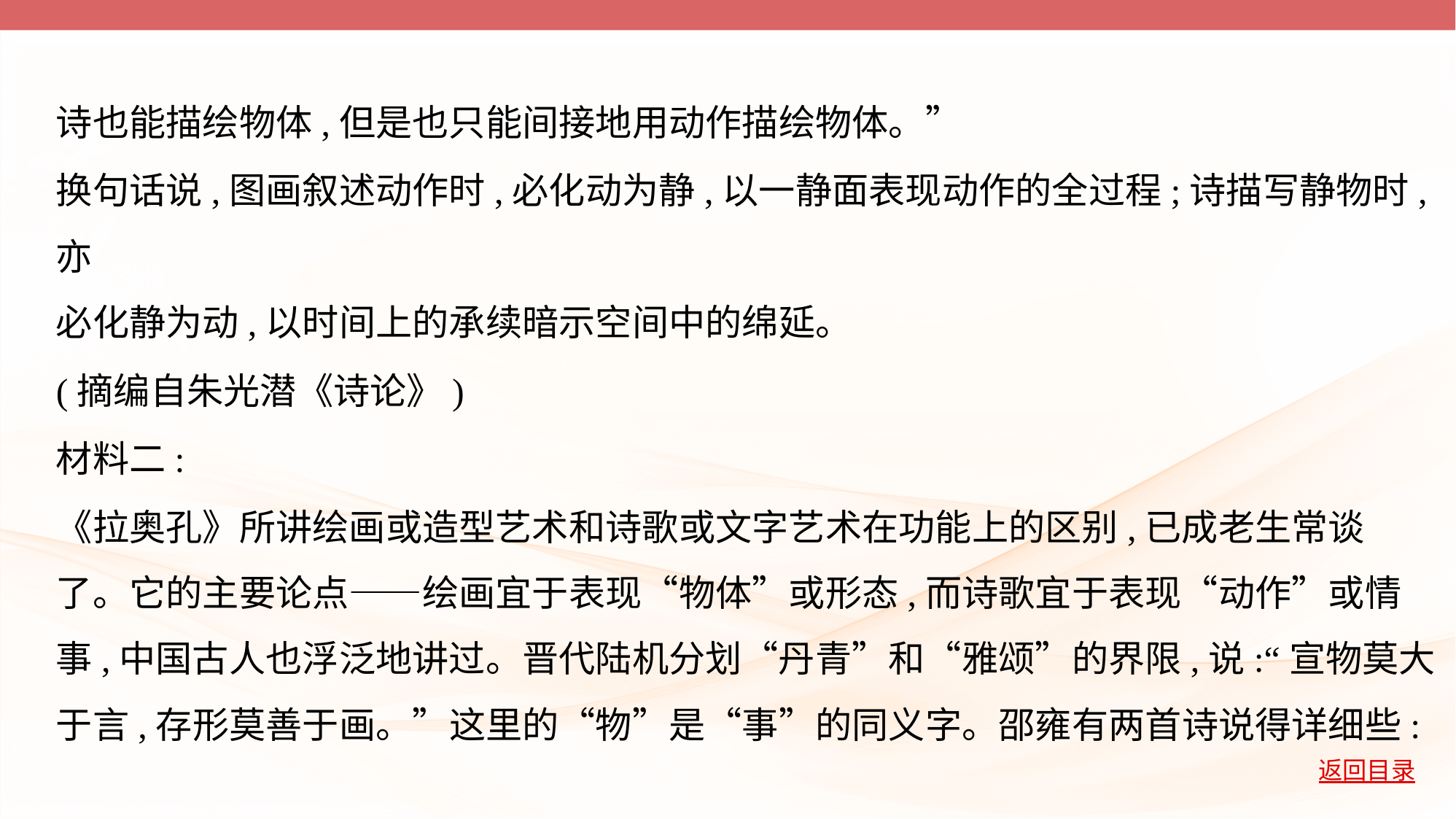

诗也能描绘物体,但是也只能间接地用动作描绘物体。”
换句话说,图画叙述动作时,必化动为静,以一静面表现动作的全过程;诗描写静物时,亦
必化静为动,以时间上的承续暗示空间中的绵延。
(摘编自朱光潜《诗论》)
材料二:
《拉奥孔》所讲绘画或造型艺术和诗歌或文字艺术在功能上的区别,已成老生常谈
了。它的主要论点——绘画宜于表现“物体”或形态,而诗歌宜于表现“动作”或情
事,中国古人也浮泛地讲过。晋代陆机分划“丹青”和“雅颂”的界限,说:“宣物莫大
于言,存形莫善于画。”这里的“物”是“事”的同义字。邵雍有两首诗说得详细些: